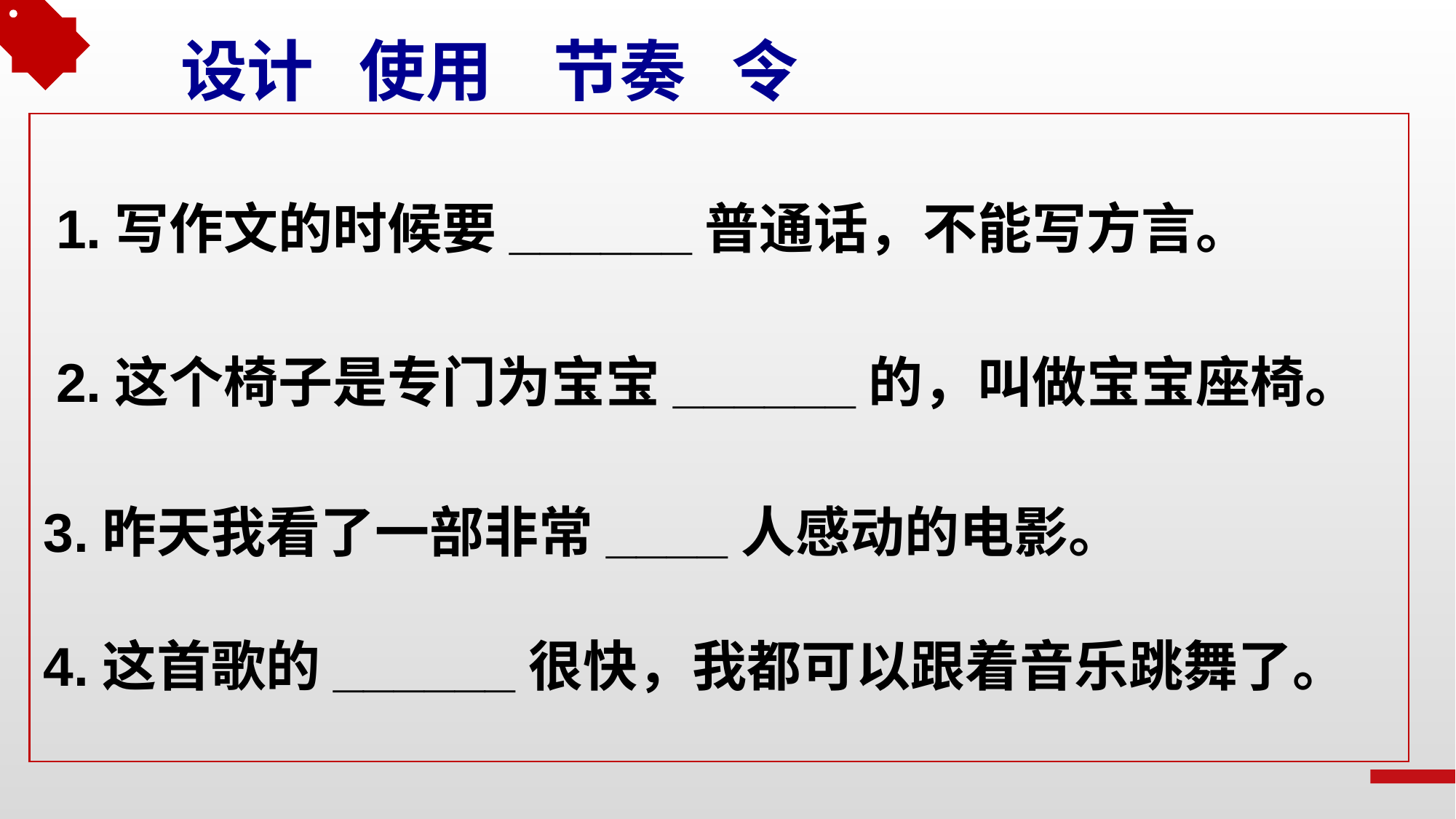

设计   使用    节奏   令

1.写作文的时候要______普通话，不能写方言。
2.这个椅子是专门为宝宝______的，叫做宝宝座椅。
3.昨天我看了一部非常____人感动的电影。
4.这首歌的______很快，我都可以跟着音乐跳舞了。